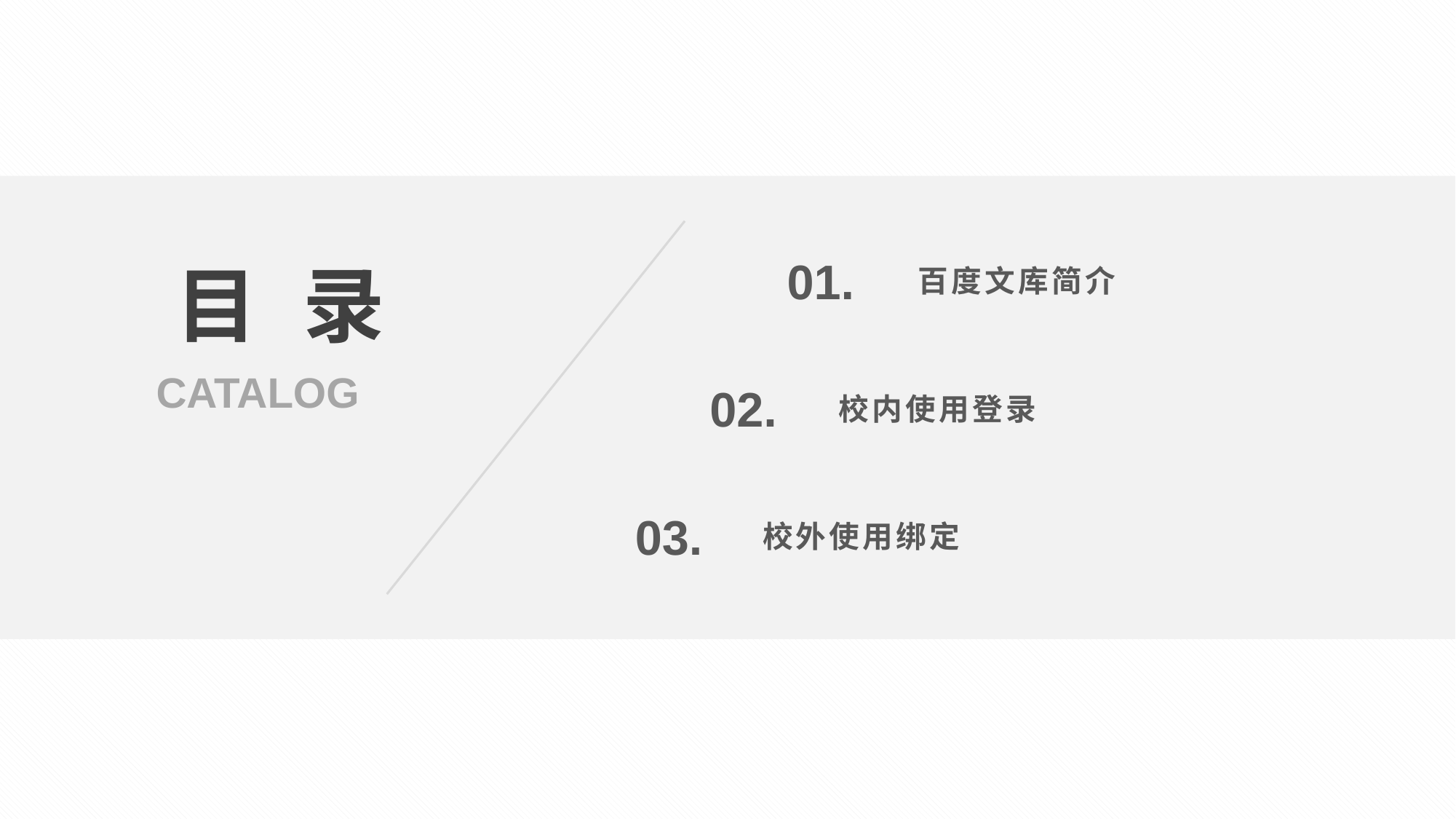

01.
目录
百度文库简介
CATALOG
02.
校内使用登录
03.
校外使用绑定